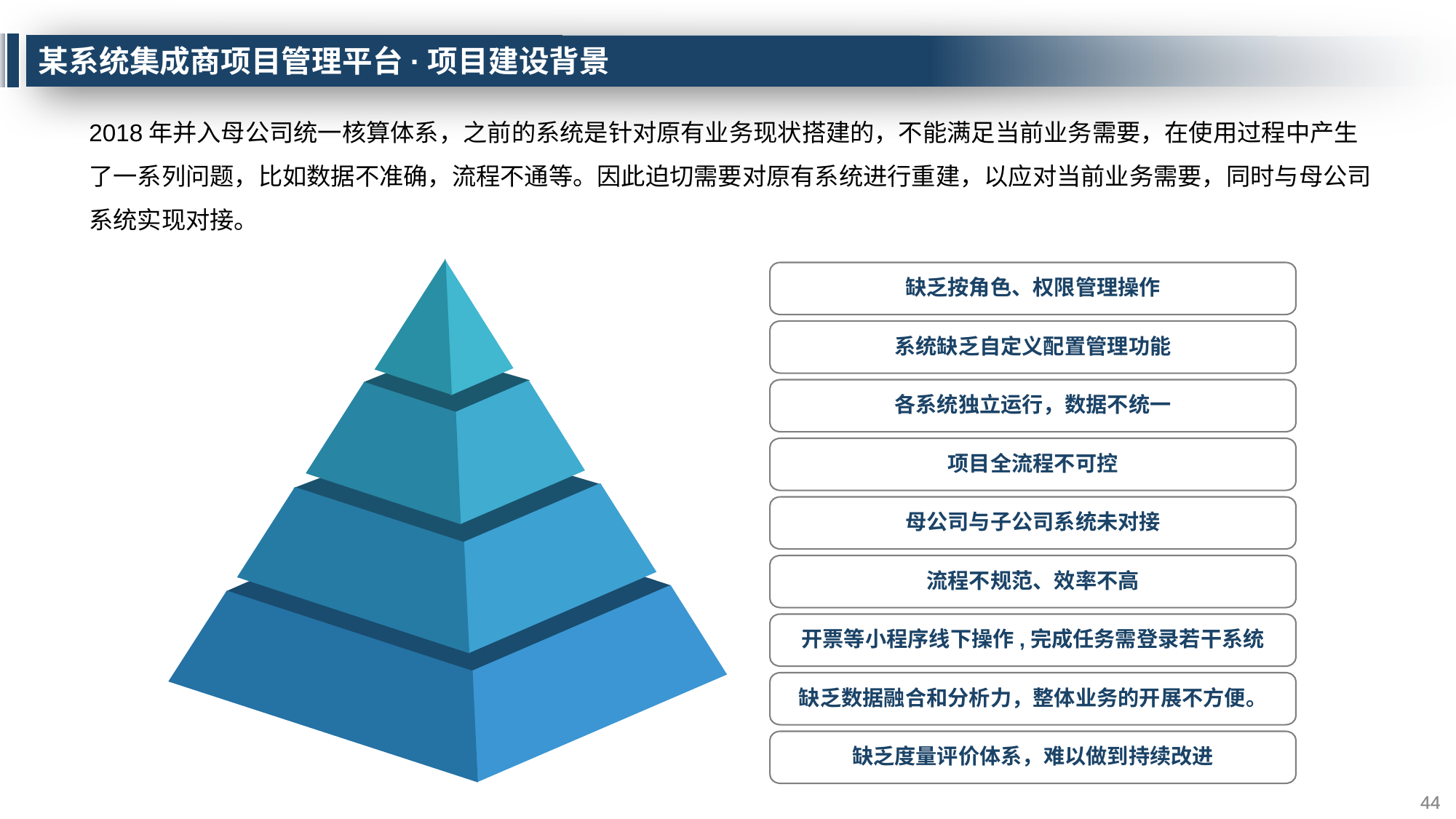

# 某系统集成商项目管理平台·项目建设背景
2018年并入母公司统一核算体系，之前的系统是针对原有业务现状搭建的，不能满足当前业务需要，在使用过程中产生了一系列问题，比如数据不准确，流程不通等。因此迫切需要对原有系统进行重建，以应对当前业务需要，同时与母公司系统实现对接。

缺乏按角色、权限管理操作
系统缺乏自定义配置管理功能
各系统独立运行，数据不统一
项目全流程不可控
母公司与子公司系统未对接
流程不规范、效率不高
开票等小程序线下操作,完成任务需登录若干系统
缺乏数据融合和分析力，整体业务的开展不方便。
缺乏度量评价体系，难以做到持续改进